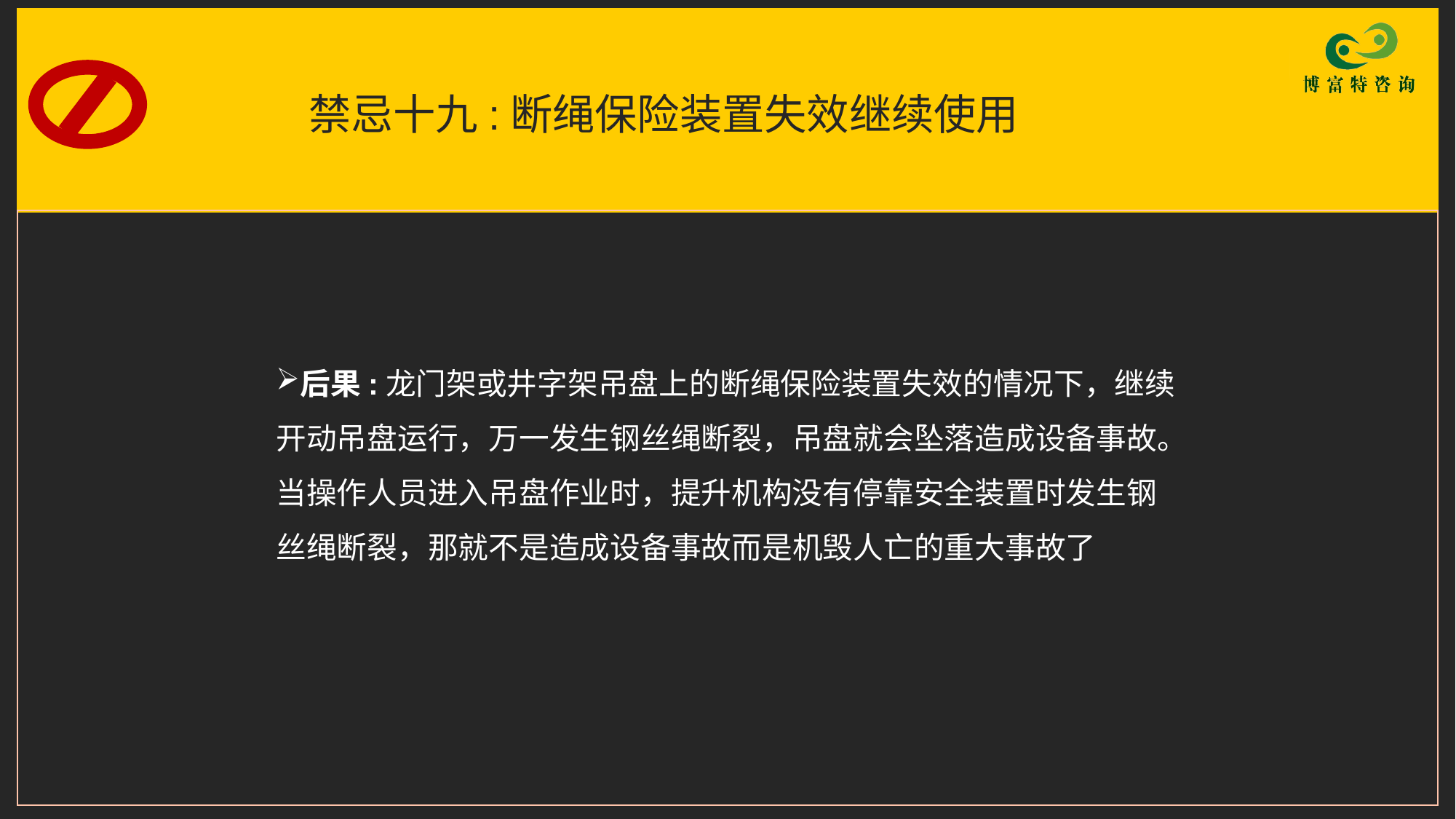

# 禁忌十九:断绳保险装置失效继续使用
后果:龙门架或井字架吊盘上的断绳保险装置失效的情况下，继续开动吊盘运行，万一发生钢丝绳断裂，吊盘就会坠落造成设备事故。当操作人员进入吊盘作业时，提升机构没有停靠安全装置时发生钢丝绳断裂，那就不是造成设备事故而是机毁人亡的重大事故了